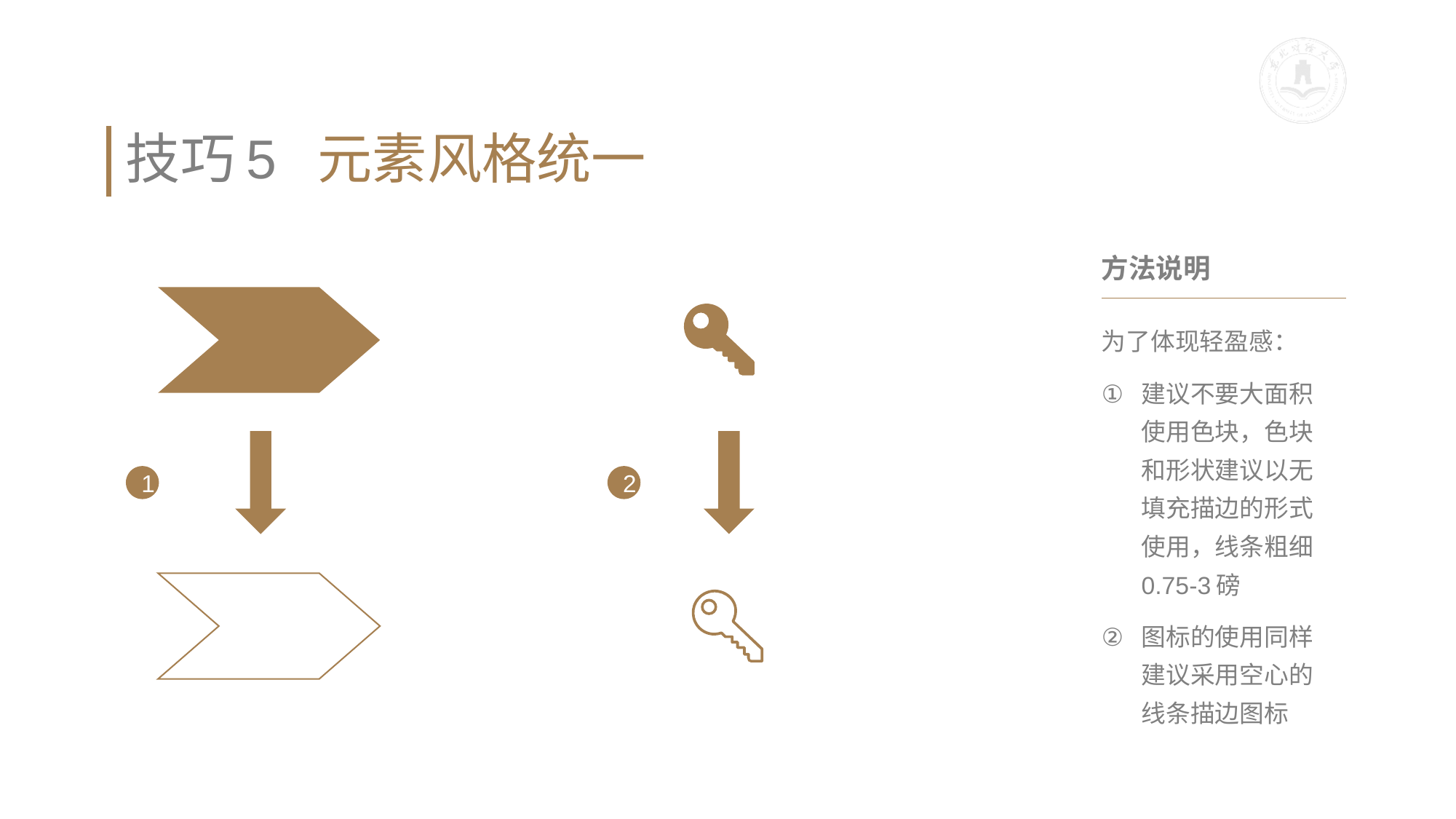

# 技巧5  元素风格统一
方法说明

为了体现轻盈感：
建议不要大面积使用色块，色块和形状建议以无填充描边的形式使用，线条粗细0.75-3磅
图标的使用同样建议采用空心的线条描边图标

1
2